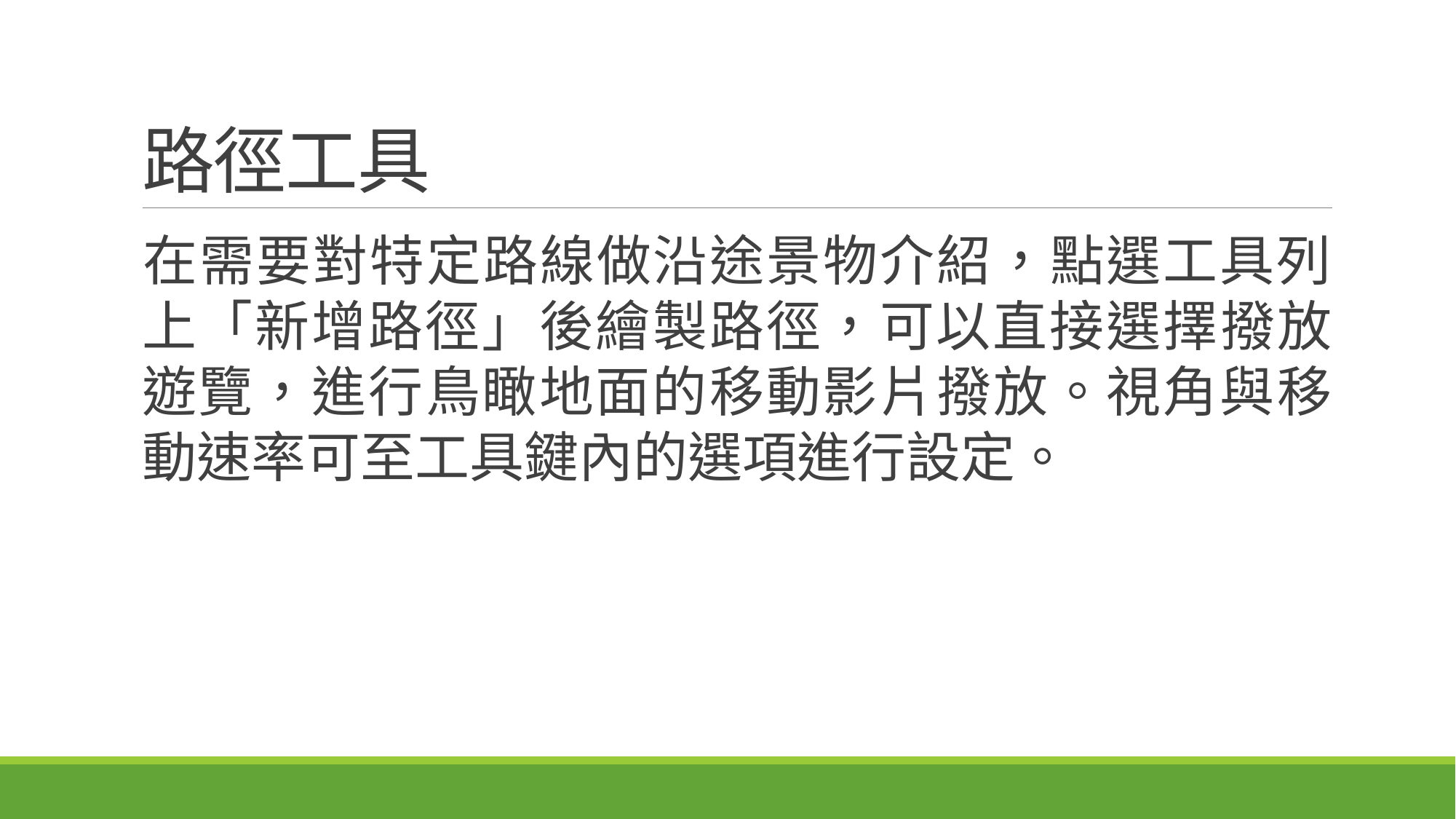

# 路徑工具
在需要對特定路線做沿途景物介紹，點選工具列上「新增路徑」後繪製路徑，可以直接選擇撥放遊覽，進行鳥瞰地面的移動影片撥放。視角與移動速率可至工具鍵內的選項進行設定。